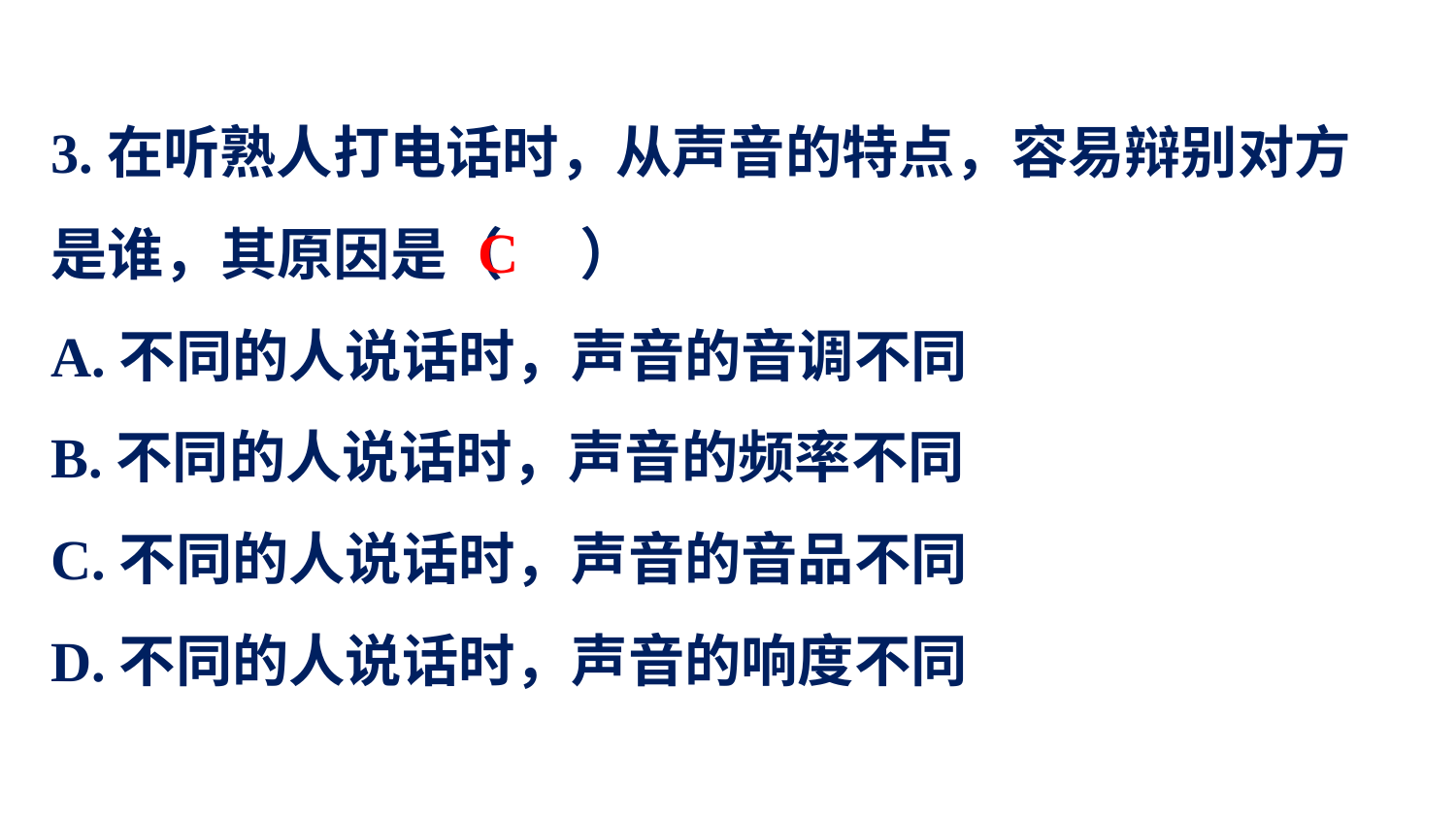

3.在听熟人打电话时，从声音的特点，容易辩别对方是谁，其原因是（      ）
A.不同的人说话时，声音的音调不同
B.不同的人说话时，声音的频率不同
C.不同的人说话时，声音的音品不同
D.不同的人说话时，声音的响度不同
C